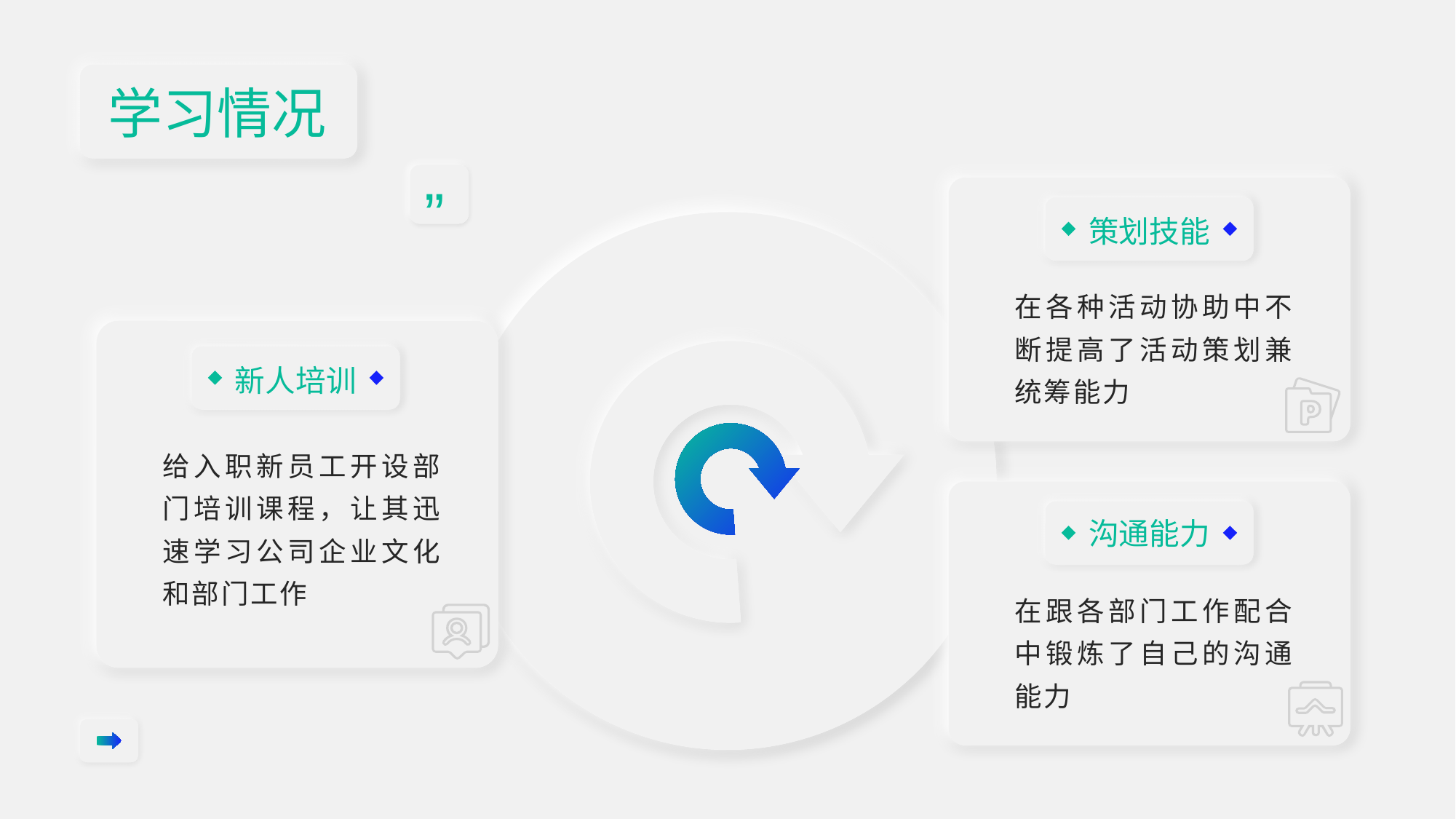

学习情况

”

策划技能

在各种活动协助中不断提高了活动策划兼统筹能力

新人培训

给入职新员工开设部门培训课程，让其迅速学习公司企业文化和部门工作

沟通能力

在跟各部门工作配合中锻炼了自己的沟通能力